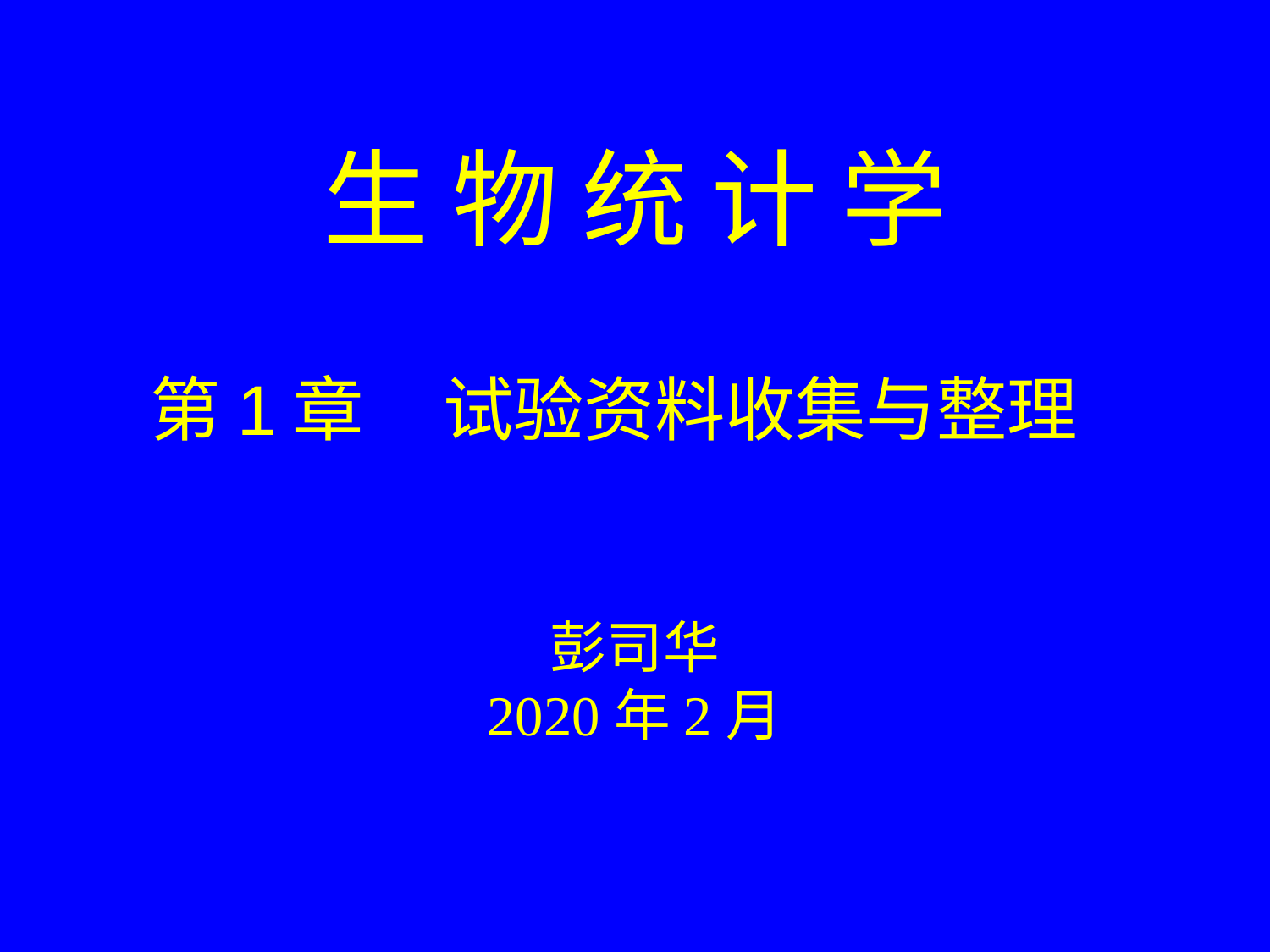

生 物 统 计 学
# 第1章     试验资料收集与整理

彭司华
2020年2月